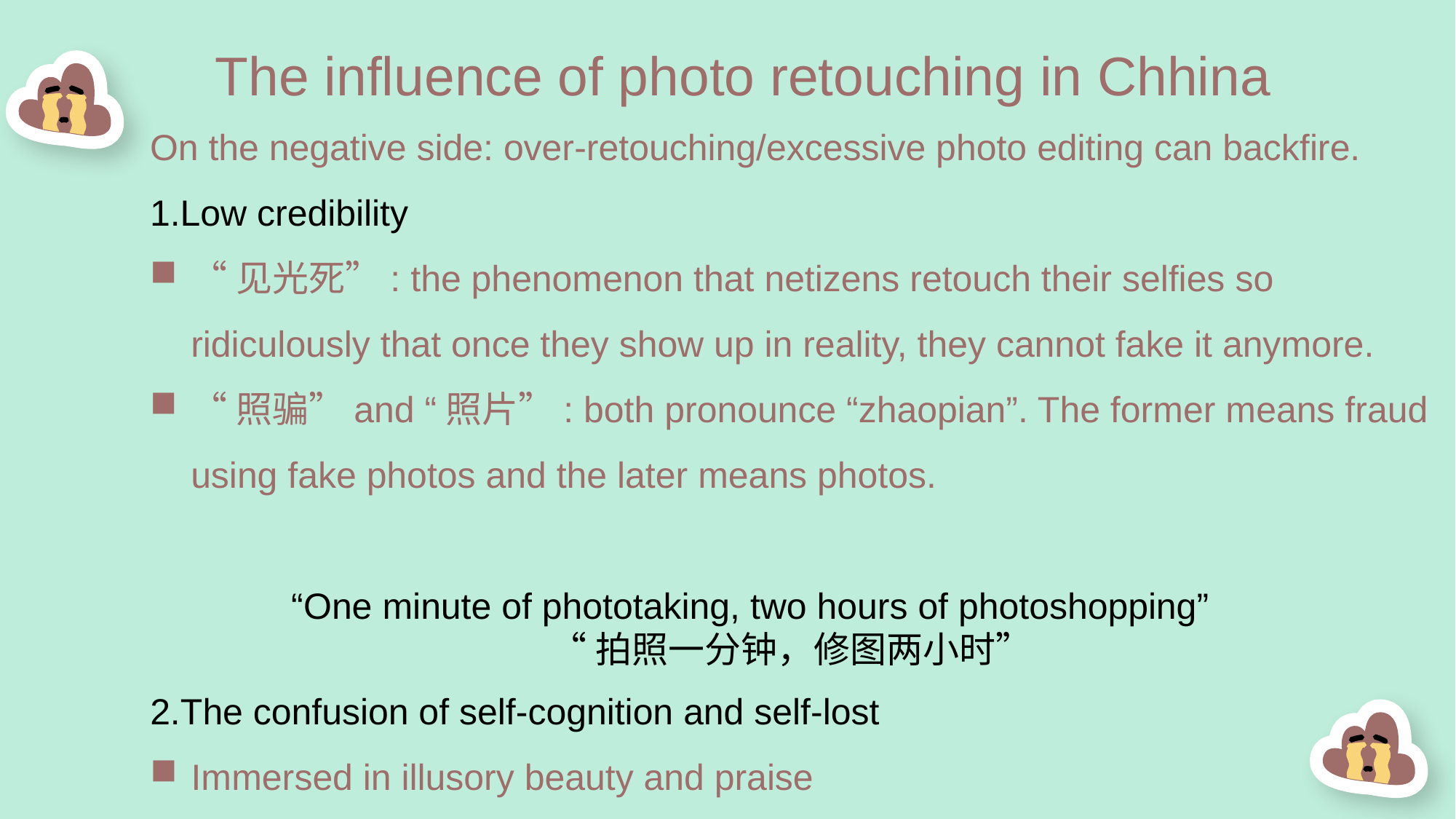

The influence of photo retouching in Chhina

On the negative side: over-retouching/excessive photo editing can backfire.
1.Low credibility
“见光死”: the phenomenon that netizens retouch their selfies so ridiculously that once they show up in reality, they cannot fake it anymore.
“照骗”and “照片”: both pronounce “zhaopian”. The former means fraud using fake photos and the later means photos.
“One minute of phototaking, two hours of photoshopping”
“拍照一分钟，修图两小时”
2.The confusion of self-cognition and self-lost
Immersed in illusory beauty and praise